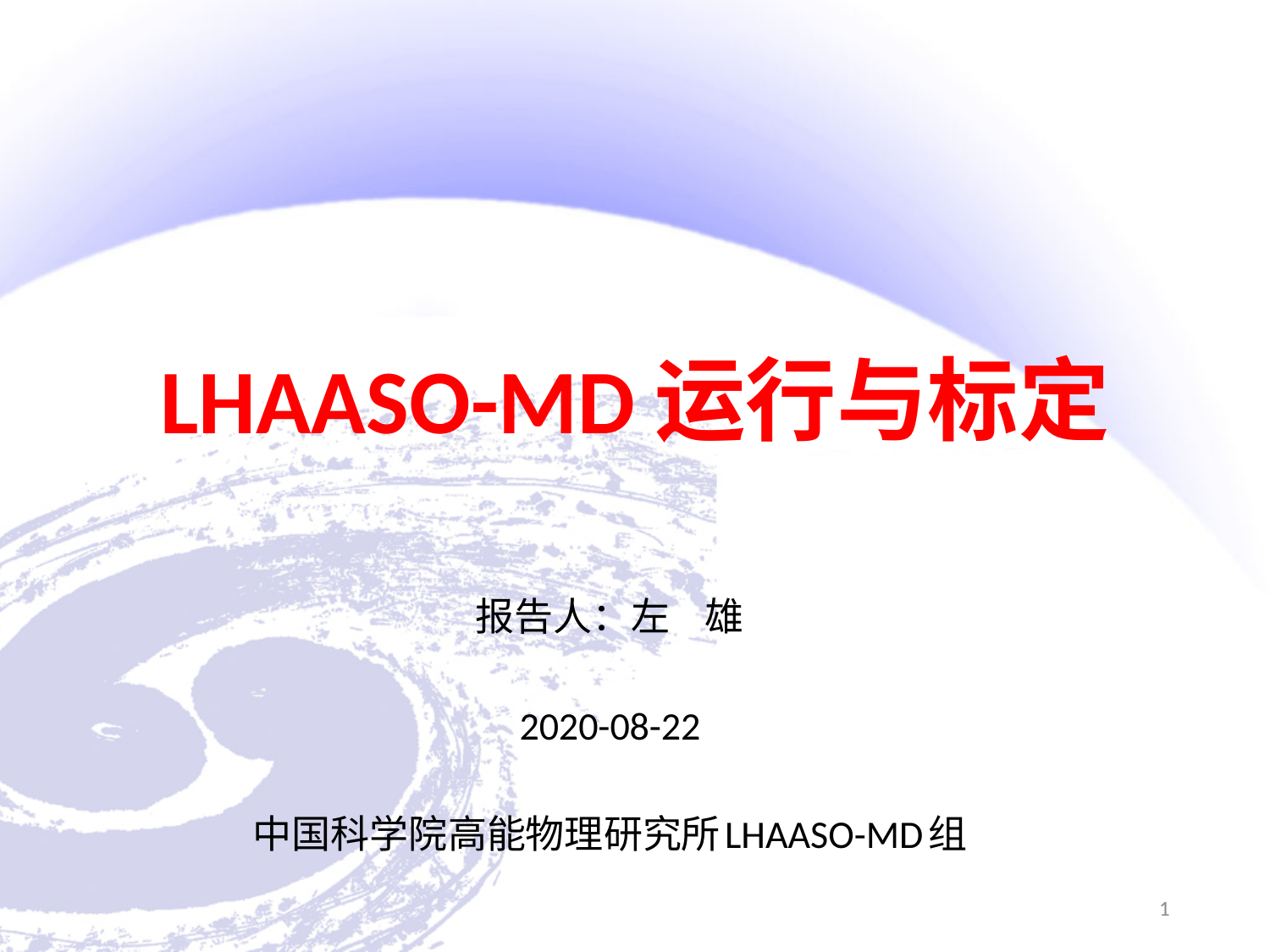

# LHAASO-MD运行与标定
报告人：左    雄

2020-08-22

中国科学院高能物理研究所LHAASO-MD组

1